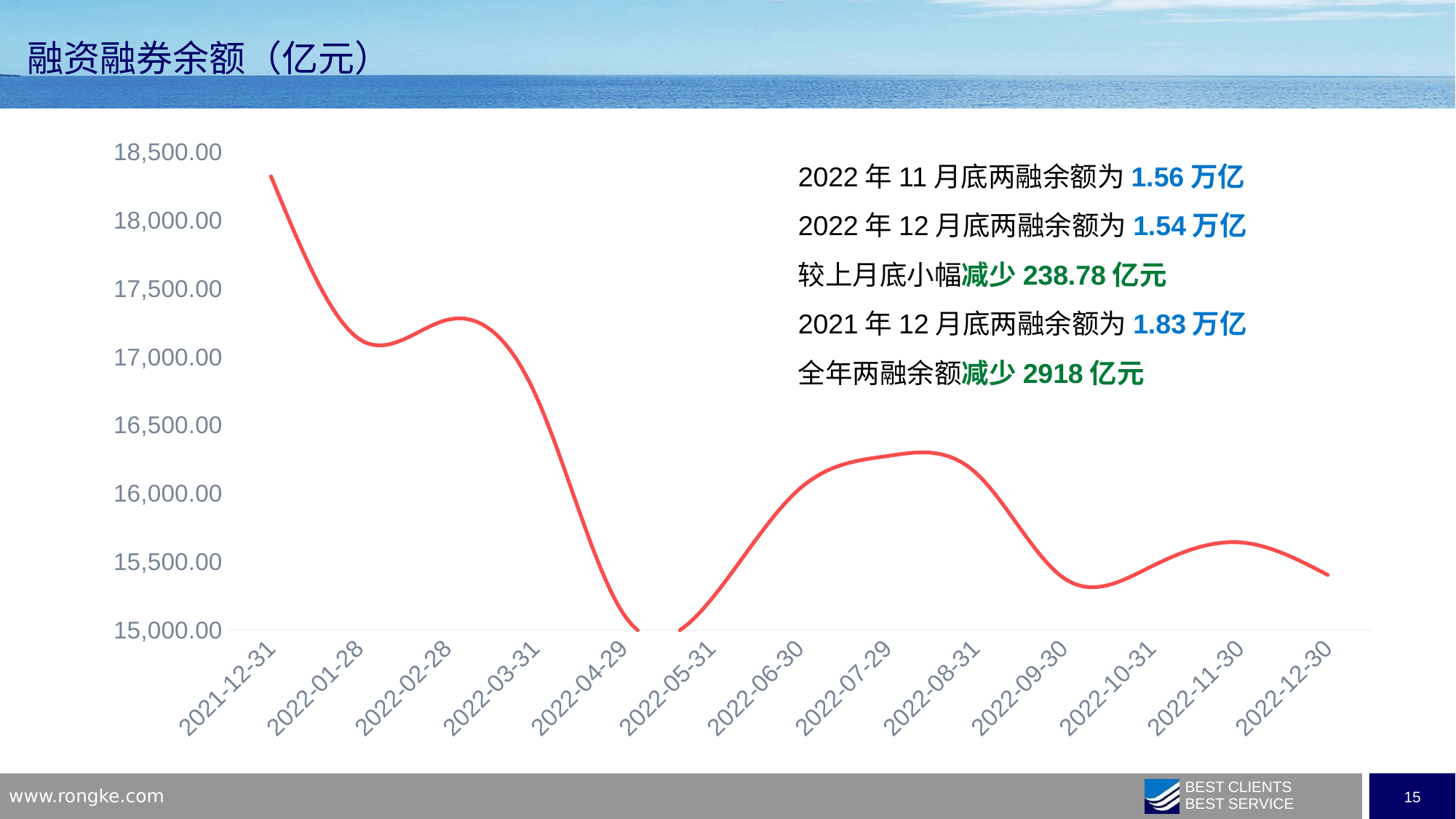

融资融券余额（亿元）

### Chart

| Category |  |
|---|---|
| 2021-12-31 | 18321.91166901 |
| 2022-01-28 | 17132.10200774 |
| 2022-02-28 | 17271.60179233 |
| 2022-03-31 | 16728.39140304 |
| 2022-04-29 | 15120.42148057 |
| 2022-05-31 | 15226.25844473 |
| 2022-06-30 | 16033.31345927 |
| 2022-07-29 | 16274.71854375 |
| 2022-08-31 | 16153.78836518 |
| 2022-09-30 | 15382.35558076 |
| 2022-10-31 | 15466.74458171 |
| 2022-11-30 | 15642.69976387 |
| 2022-12-30 | 15403.91547322 |
2022年11月底两融余额为1.56万亿
2022年12月底两融余额为1.54万亿
较上月底小幅减少238.78亿元
2021年12月底两融余额为1.83万亿
全年两融余额减少2918亿元